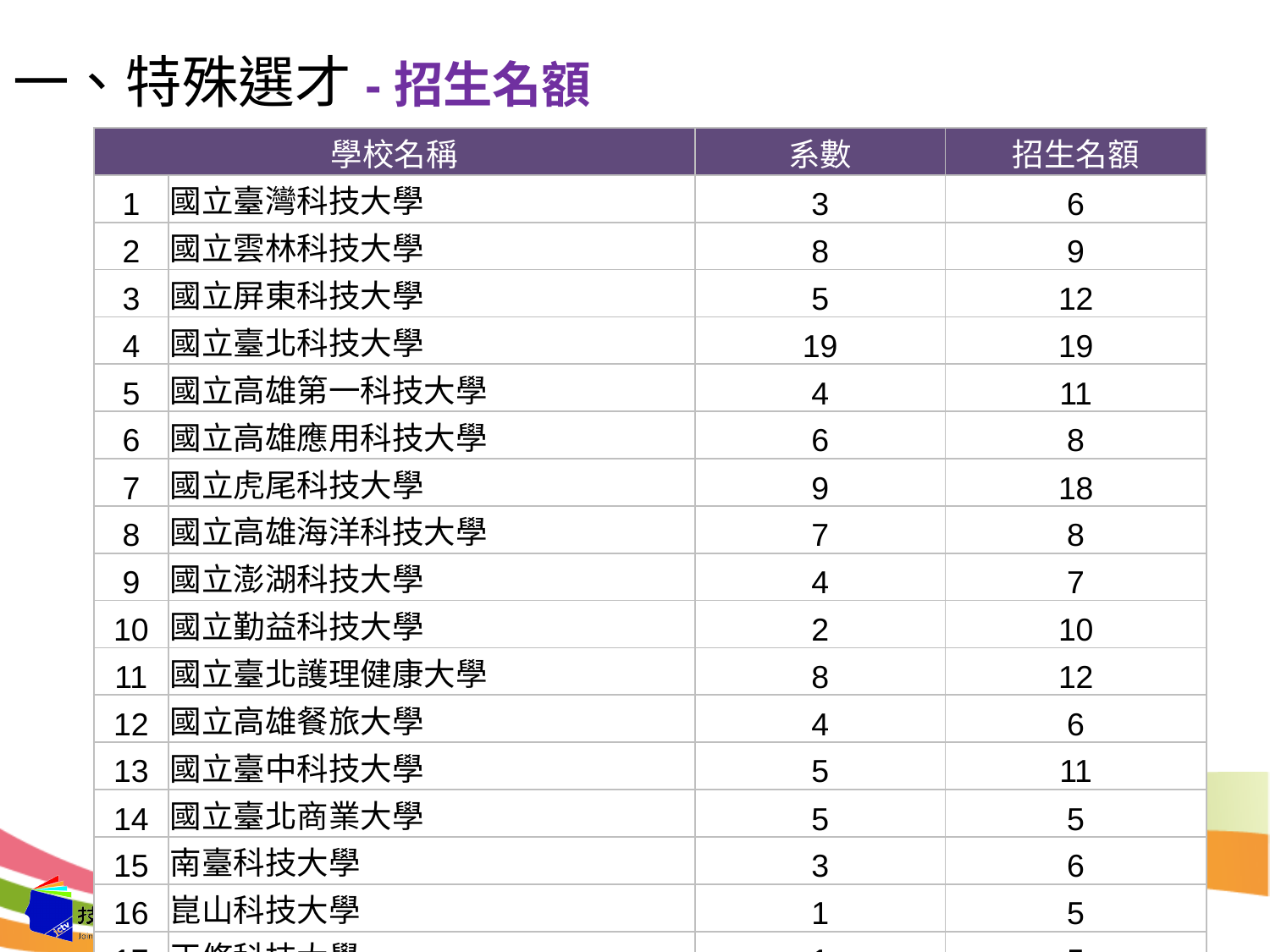

# 一、特殊選才-招生名額
| 學校名稱 |  | 系數 | 招生名額 |
| --- | --- | --- | --- |
| 1 | 國立臺灣科技大學 | 3 | 6 |
| 2 | 國立雲林科技大學 | 8 | 9 |
| 3 | 國立屏東科技大學 | 5 | 12 |
| 4 | 國立臺北科技大學 | 19 | 19 |
| 5 | 國立高雄第一科技大學 | 4 | 11 |
| 6 | 國立高雄應用科技大學 | 6 | 8 |
| 7 | 國立虎尾科技大學 | 9 | 18 |
| 8 | 國立高雄海洋科技大學 | 7 | 8 |
| 9 | 國立澎湖科技大學 | 4 | 7 |
| 10 | 國立勤益科技大學 | 2 | 10 |
| 11 | 國立臺北護理健康大學 | 8 | 12 |
| 12 | 國立高雄餐旅大學 | 4 | 6 |
| 13 | 國立臺中科技大學 | 5 | 11 |
| 14 | 國立臺北商業大學 | 5 | 5 |
| 15 | 南臺科技大學 | 3 | 6 |
| 16 | 崑山科技大學 | 1 | 5 |
| 17 | 正修科技大學 | 1 | 5 |
| 合計 |  | 94 | 158 |
11